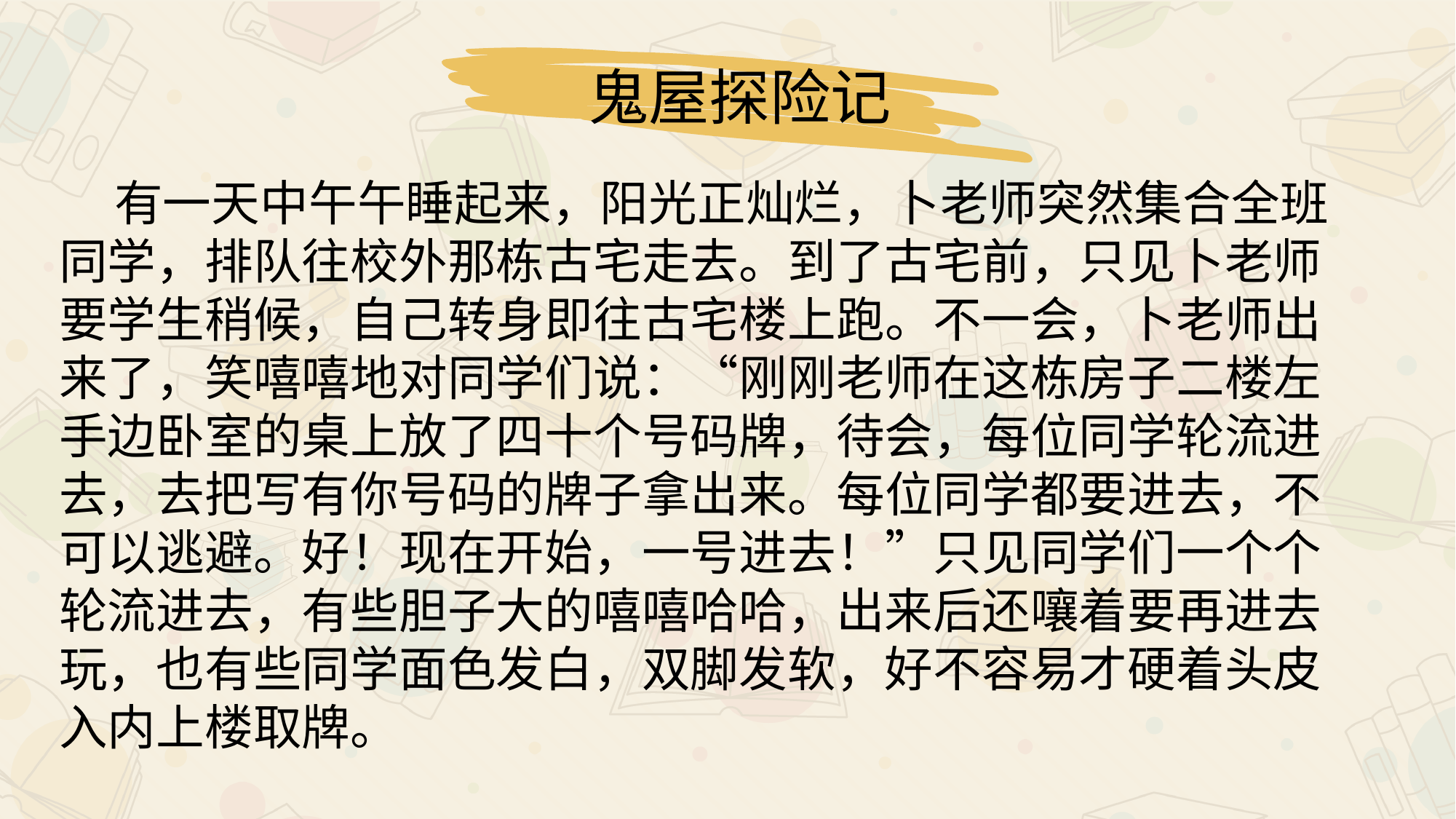

鬼屋探险记
    有一天中午午睡起来，阳光正灿烂，卜老师突然集合全班同学，排队往校外那栋古宅走去。到了古宅前，只见卜老师要学生稍候，自己转身即往古宅楼上跑。不一会，卜老师出来了，笑嘻嘻地对同学们说：“刚刚老师在这栋房子二楼左手边卧室的桌上放了四十个号码牌，待会，每位同学轮流进去，去把写有你号码的牌子拿出来。每位同学都要进去，不可以逃避。好！现在开始，一号进去！”只见同学们一个个轮流进去，有些胆子大的嘻嘻哈哈，出来后还嚷着要再进去玩，也有些同学面色发白，双脚发软，好不容易才硬着头皮入内上楼取牌。